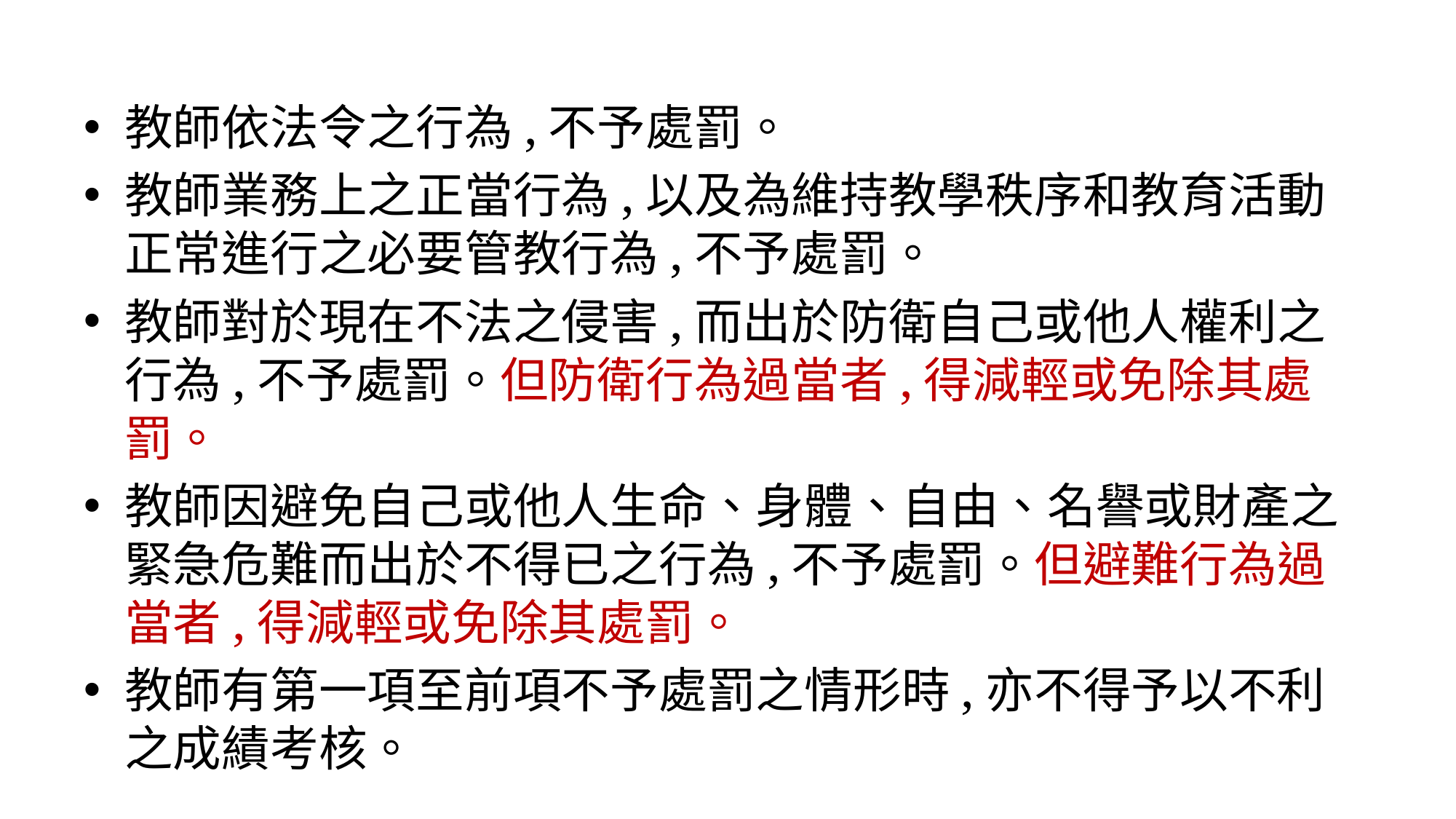

#
教師依法令之行為,不予處罰。
教師業務上之正當行為,以及為維持教學秩序和教育活動正常進行之必要管教行為,不予處罰。
教師對於現在不法之侵害,而出於防衛自己或他人權利之行為,不予處罰。但防衛行為過當者,得減輕或免除其處罰。
教師因避免自己或他人生命、身體、自由、名譽或財產之緊急危難而出於不得已之行為,不予處罰。但避難行為過當者,得減輕或免除其處罰。
教師有第一項至前項不予處罰之情形時,亦不得予以不利之成績考核。